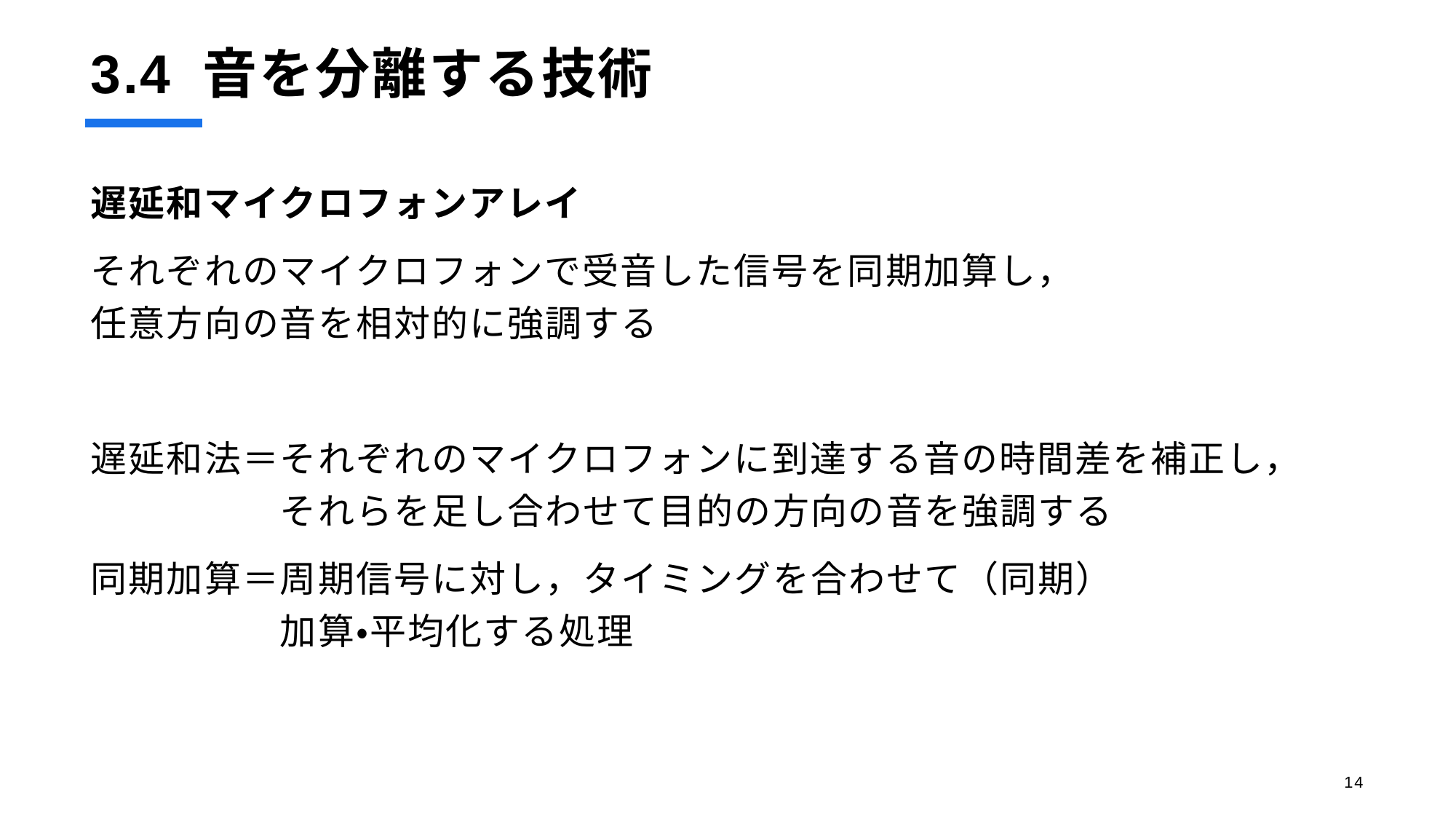

# 3.4 音を分離する技術
遅延和マイクロフォンアレイ
それぞれのマイクロフォンで受音した信号を同期加算し，
任意方向の音を相対的に強調する

遅延和法＝それぞれのマイクロフォンに到達する音の時間差を補正し，
　　　　　それらを足し合わせて目的の方向の音を強調する
同期加算＝周期信号に対し，タイミングを合わせて（同期）
　　　　　加算・平均化する処理

14